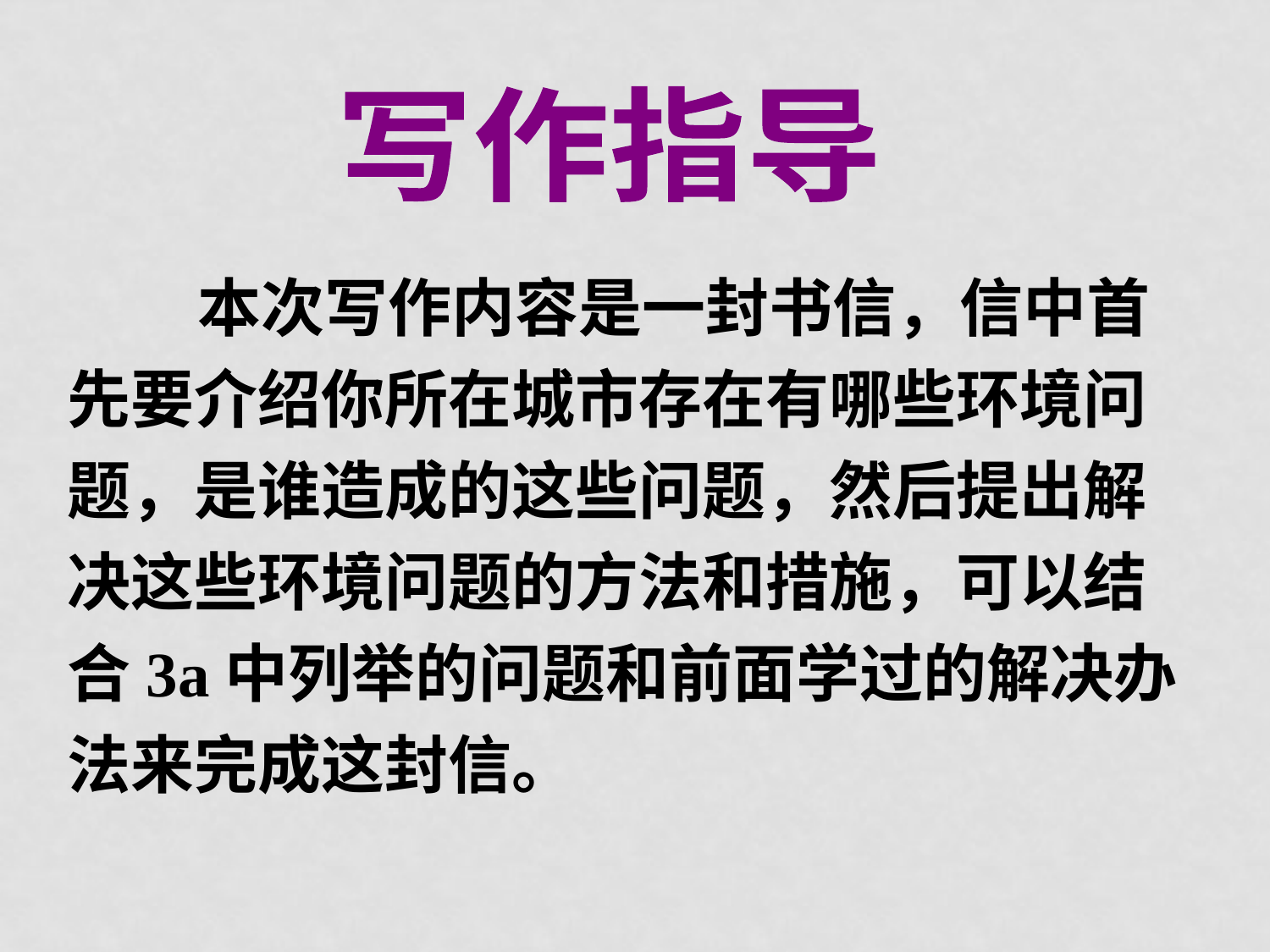

写作指导
        本次写作内容是一封书信，信中首先要介绍你所在城市存在有哪些环境问题，是谁造成的这些问题，然后提出解决这些环境问题的方法和措施，可以结合3a中列举的问题和前面学过的解决办法来完成这封信。